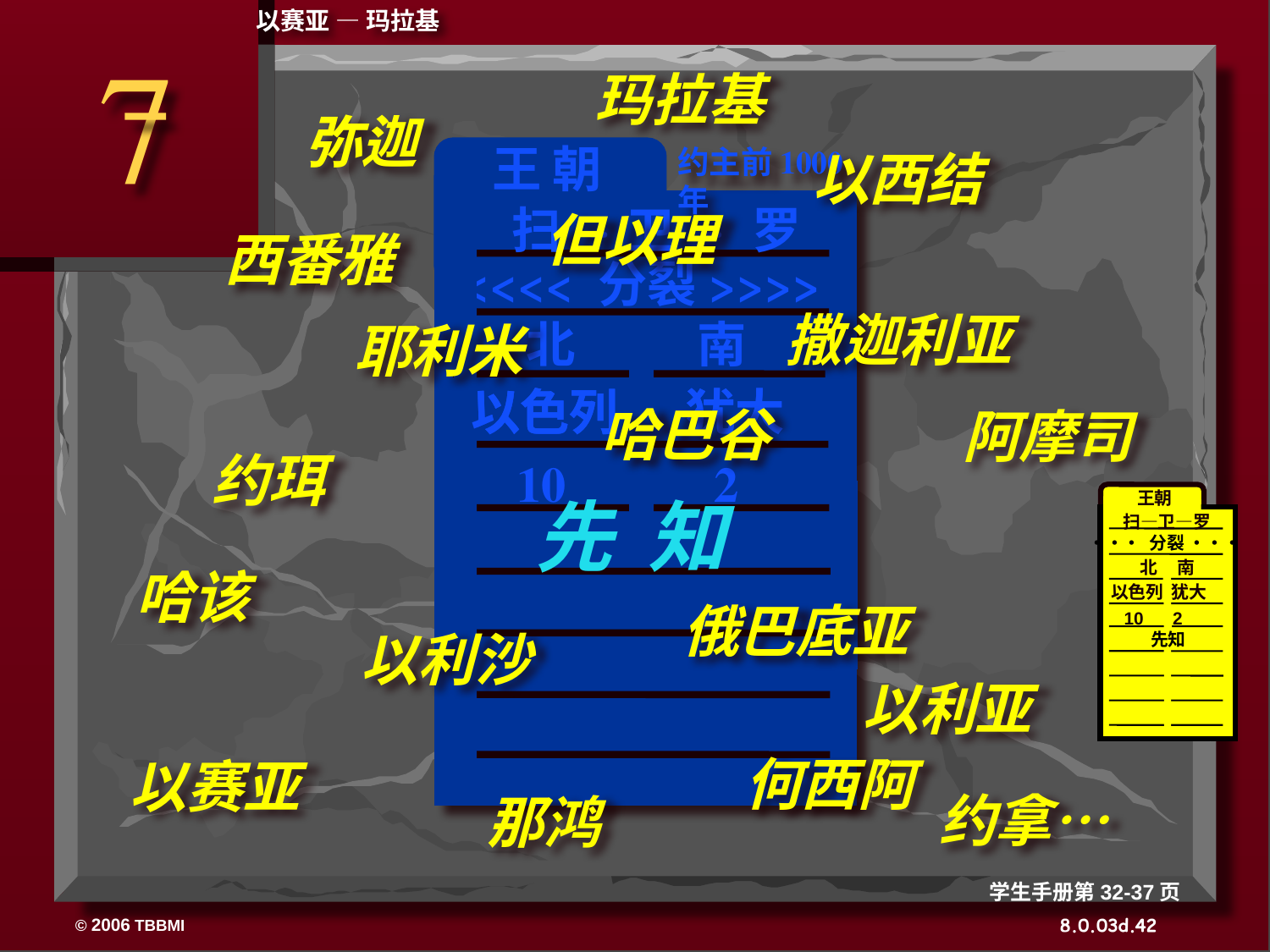

以赛亚 — 玛拉基

7
玛拉基
弥迦

王 朝
约主前1000年
以西结

扫 -卫 - 罗
但以理
西番雅

<<<< 分裂>>>>

撒迦利亚
 北	      南
耶利米

以色列      犹大
以色列      犹大
哈巴谷
阿摩司

约珥

10            2
   王朝

扫—卫—罗
 ••• 分裂 •••
北     南
以色列  犹大
10      2
先知

先  知

哈该

俄巴底亚
以利沙

以利亚

何西阿
以赛亚

约拿…
那鸿
学生手册第32-37页
42